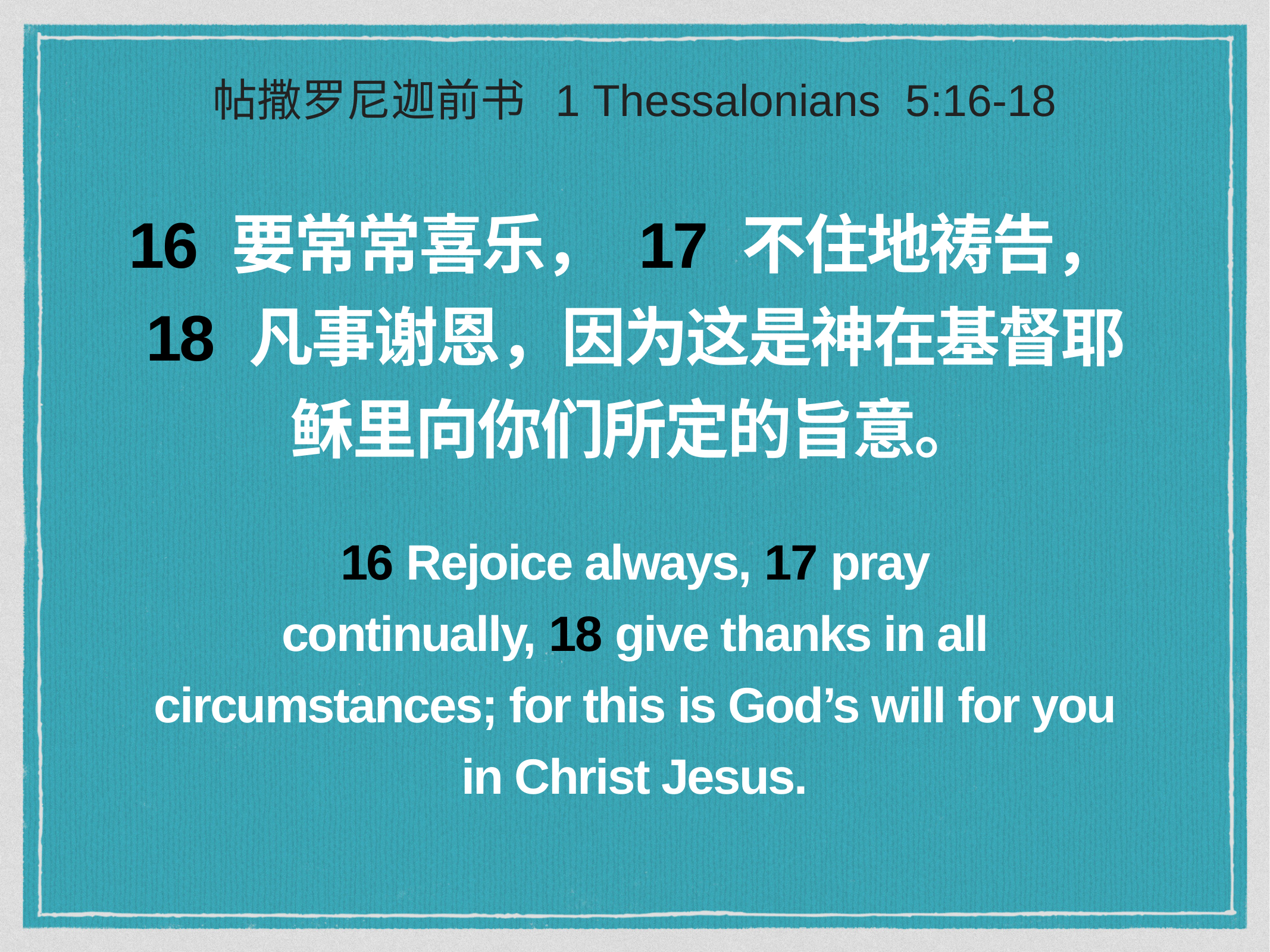

帖撒罗尼迦前书  1 Thessalonians  5:16-18

16 要常常喜乐， 17 不住地祷告， 18 凡事谢恩，因为这是神在基督耶稣里向你们所定的旨意。
16 Rejoice always, 17 pray continually, 18 give thanks in all circumstances; for this is God’s will for you in Christ Jesus.